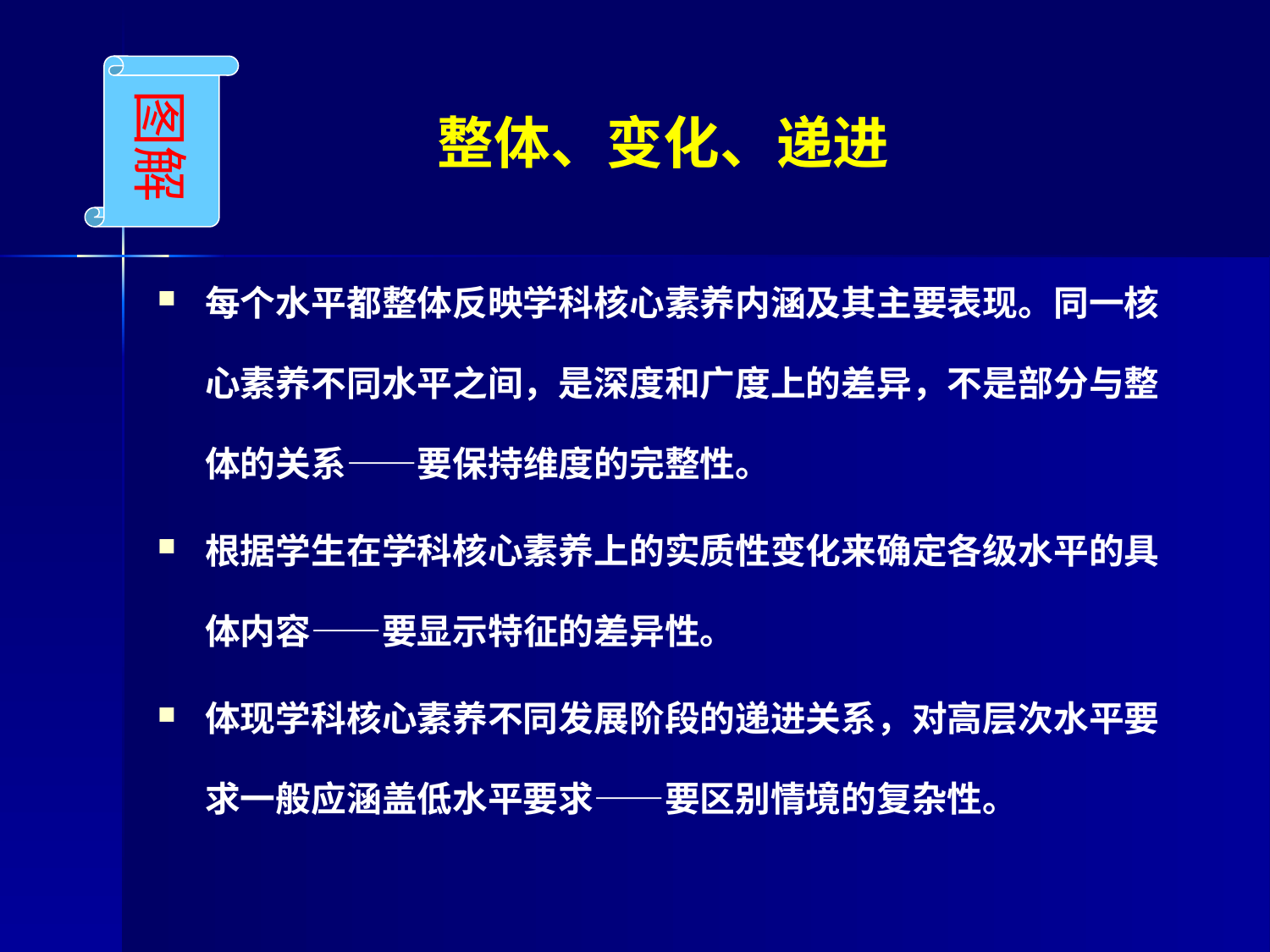

图解
整体、变化、递进
每个水平都整体反映学科核心素养内涵及其主要表现。同一核心素养不同水平之间，是深度和广度上的差异，不是部分与整体的关系——要保持维度的完整性。
根据学生在学科核心素养上的实质性变化来确定各级水平的具体内容——要显示特征的差异性。
体现学科核心素养不同发展阶段的递进关系，对高层次水平要求一般应涵盖低水平要求——要区别情境的复杂性。